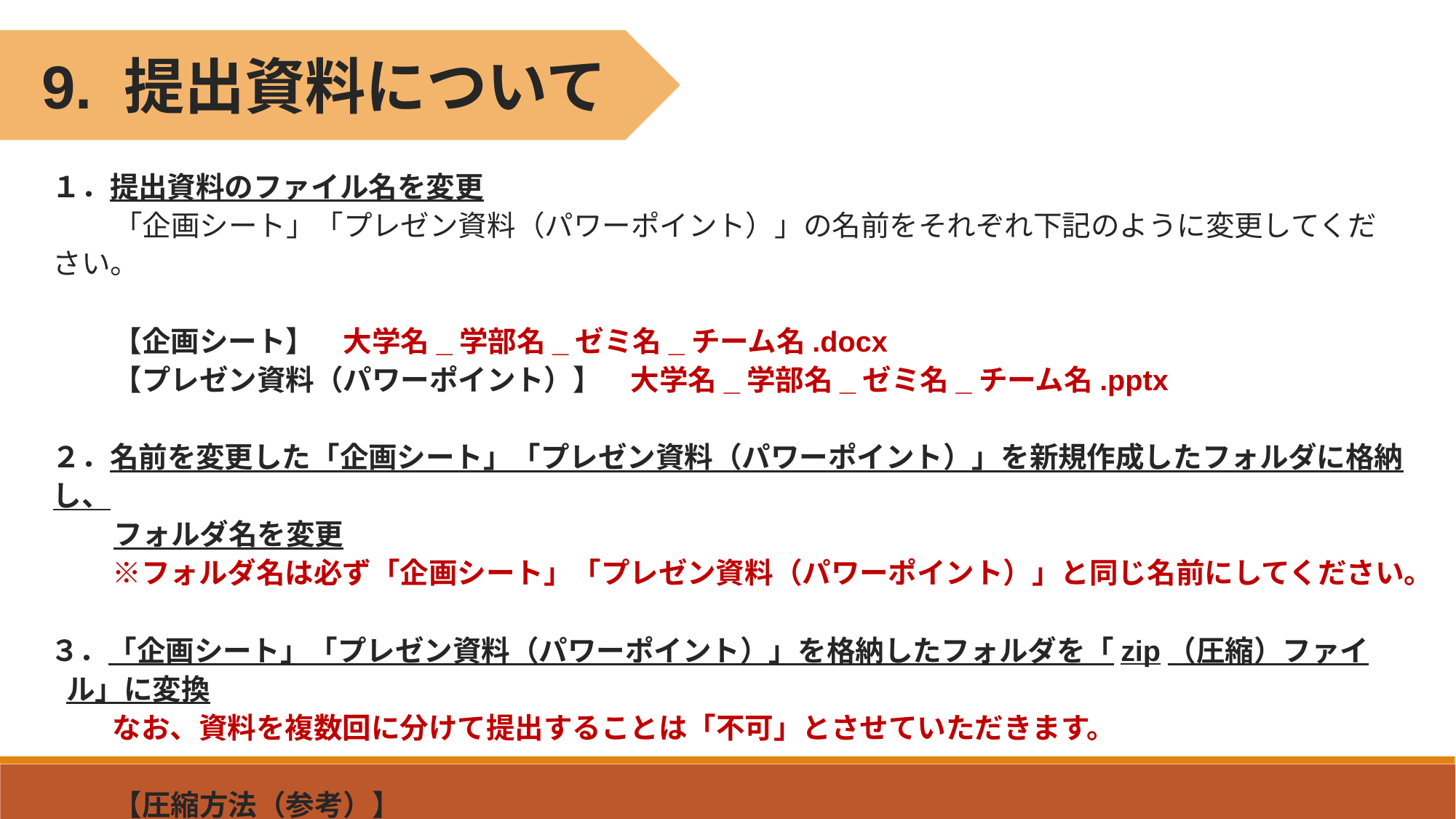

9. 提出資料について
１．提出資料のファイル名を変更
　「企画シート」「プレゼン資料（パワーポイント）」の名前をそれぞれ下記のように変更してください。

　【企画シート】　大学名_学部名_ゼミ名_チーム名.docx
　【プレゼン資料（パワーポイント）】　大学名_学部名_ゼミ名_チーム名.pptx

２．名前を変更した「企画シート」「プレゼン資料（パワーポイント）」を新規作成したフォルダに格納し、
　フォルダ名を変更
　※フォルダ名は必ず「企画シート」「プレゼン資料（パワーポイント）」と同じ名前にしてください。

３．「企画シート」「プレゼン資料（パワーポイント）」を格納したフォルダを「zip（圧縮）ファイル」に変換
　なお、資料を複数回に分けて提出することは「不可」とさせていただきます。

　【圧縮方法（参考）】
　右クリック → 送る（N）→ 圧縮（zip形式）フォルダ →「大学名_学部名_ゼミ名_チーム名.zip」　で圧縮完了。